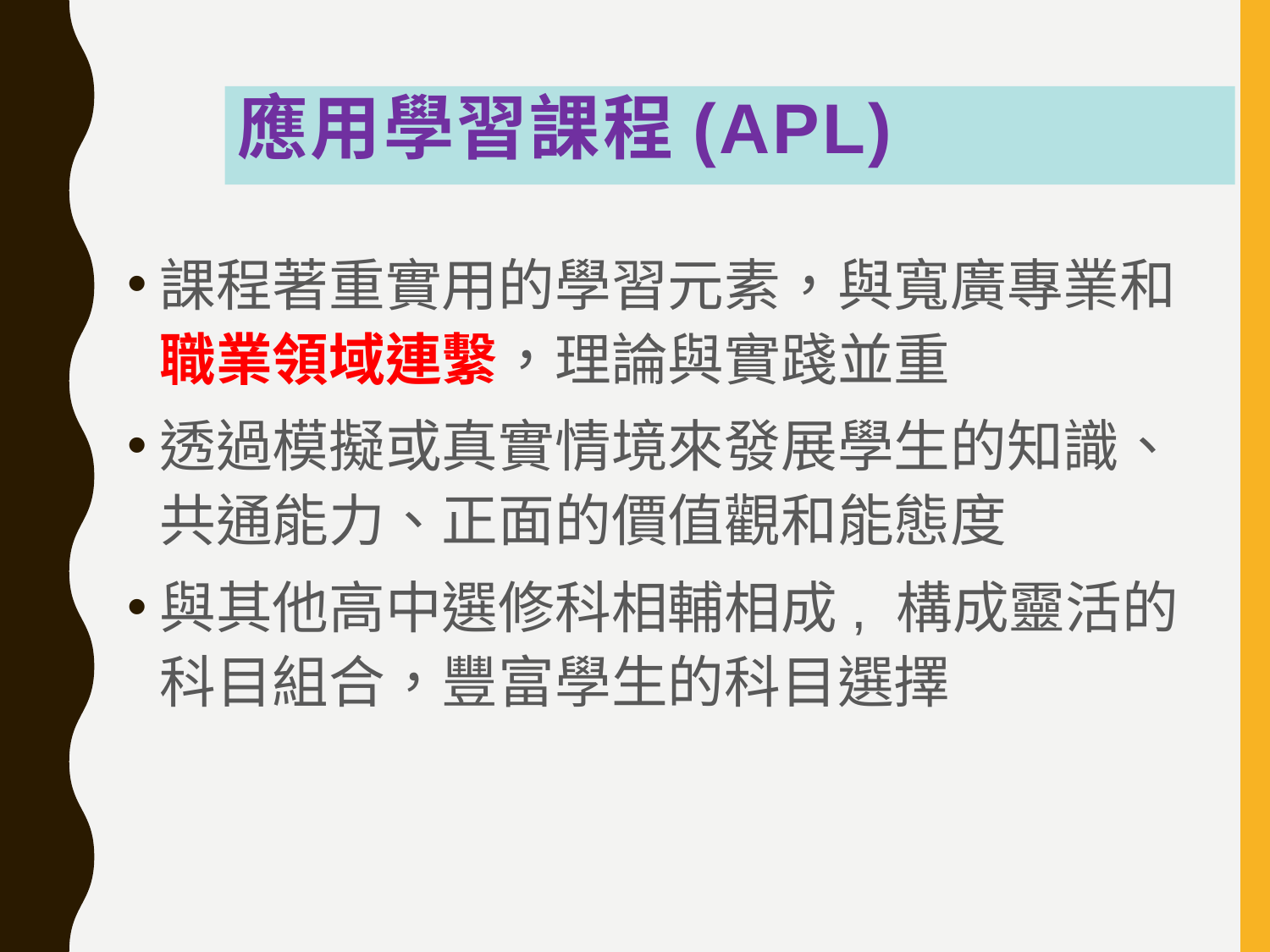

# 應用學習課程(apl)
課程著重實用的學習元素，與寬廣專業和職業領域連繫，理論與實踐並重
透過模擬或真實情境來發展學生的知識、共通能力、正面的價值觀和能態度
與其他高中選修科相輔相成, 構成靈活的科目組合，豐富學生的科目選擇